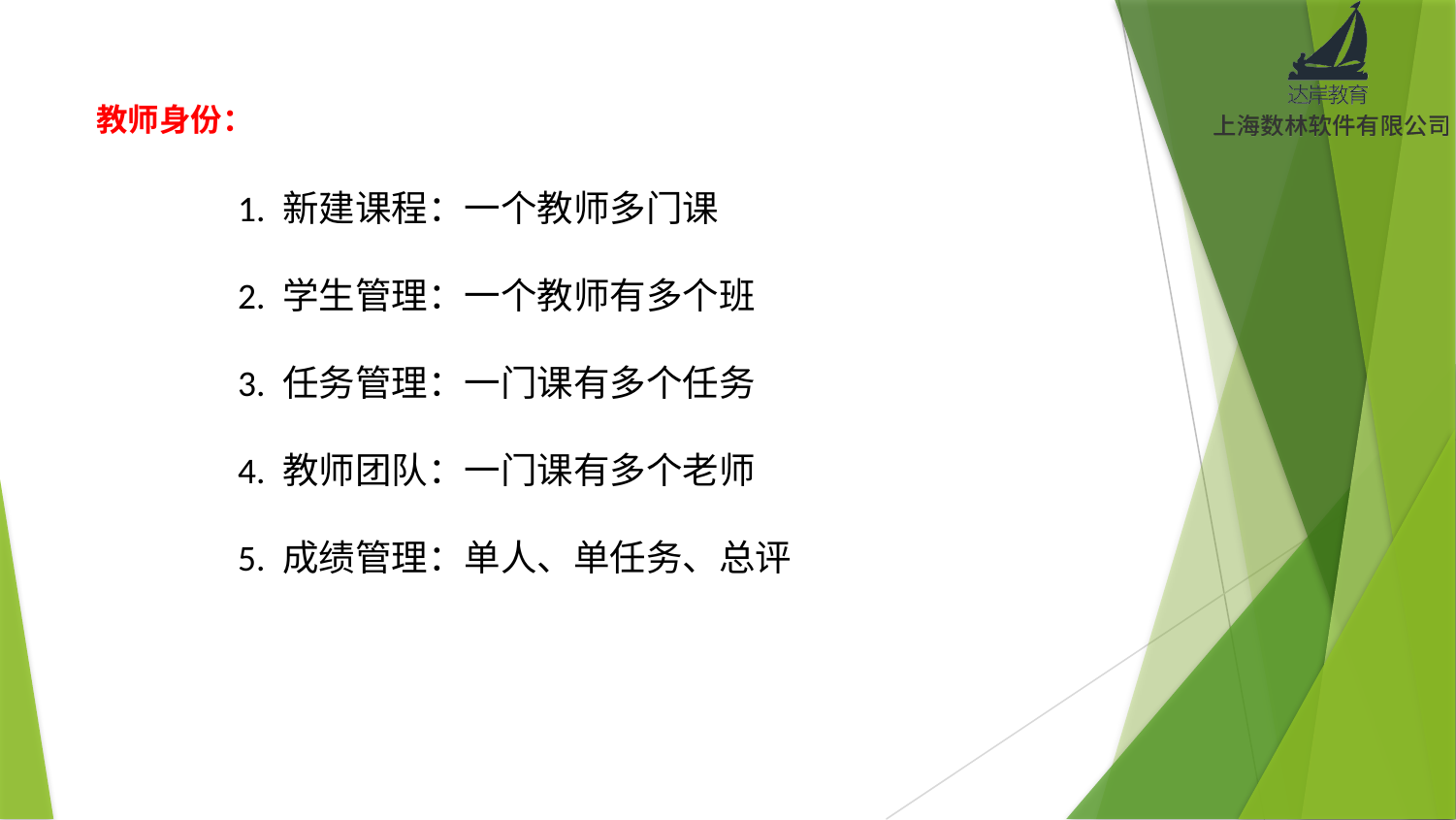

教师身份：
1. 新建课程：一个教师多门课
2. 学生管理：一个教师有多个班
3. 任务管理：一门课有多个任务
4. 教师团队：一门课有多个老师
5. 成绩管理：单人、单任务、总评